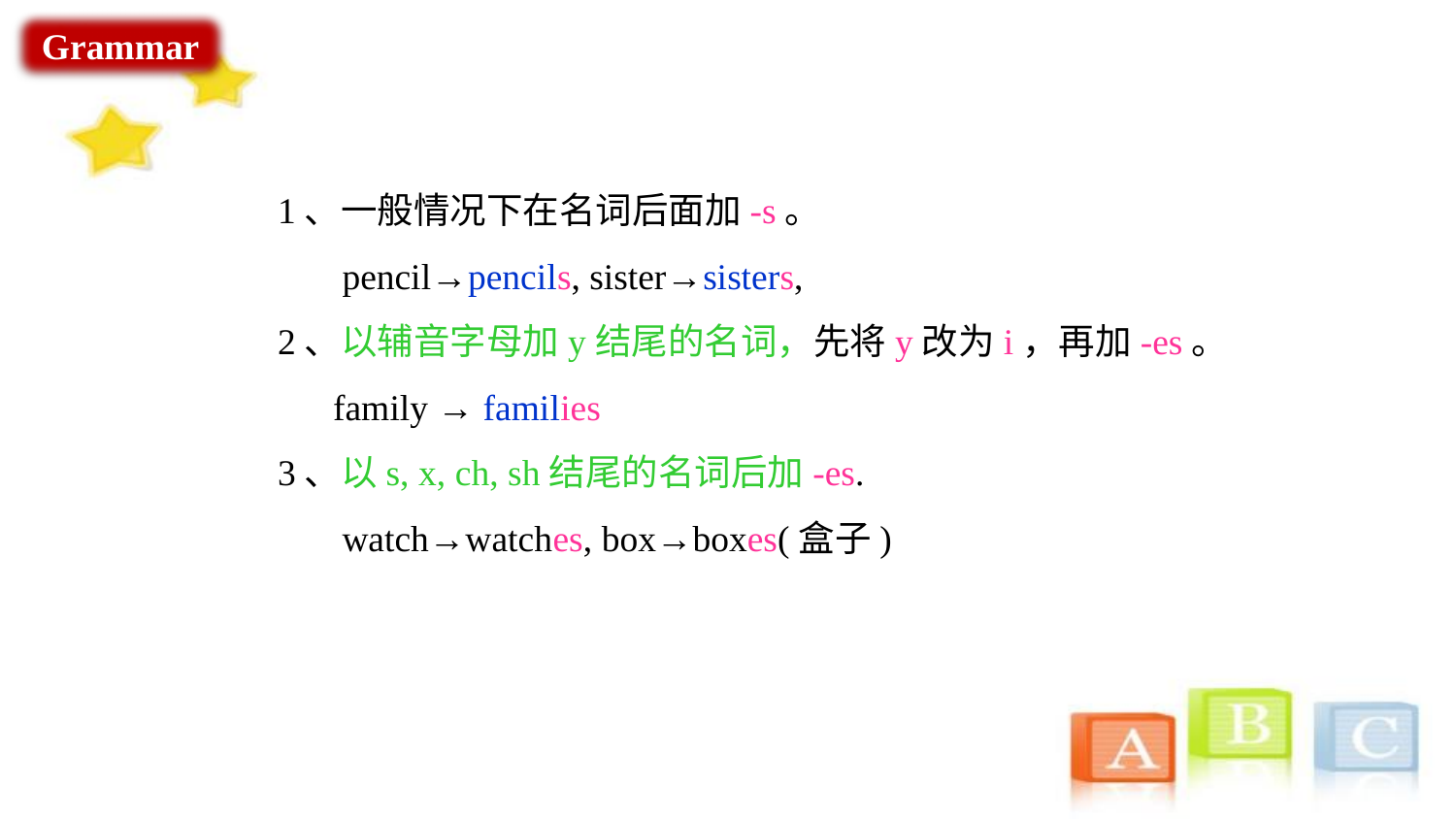

Grammar
1、一般情况下在名词后面加-s。
       pencil→pencils, sister→sisters,
2、以辅音字母加y结尾的名词，先将y改为i，再加-es。
      family → families
3、以s, x, ch, sh结尾的名词后加-es.
       watch→watches, box→boxes(盒子)